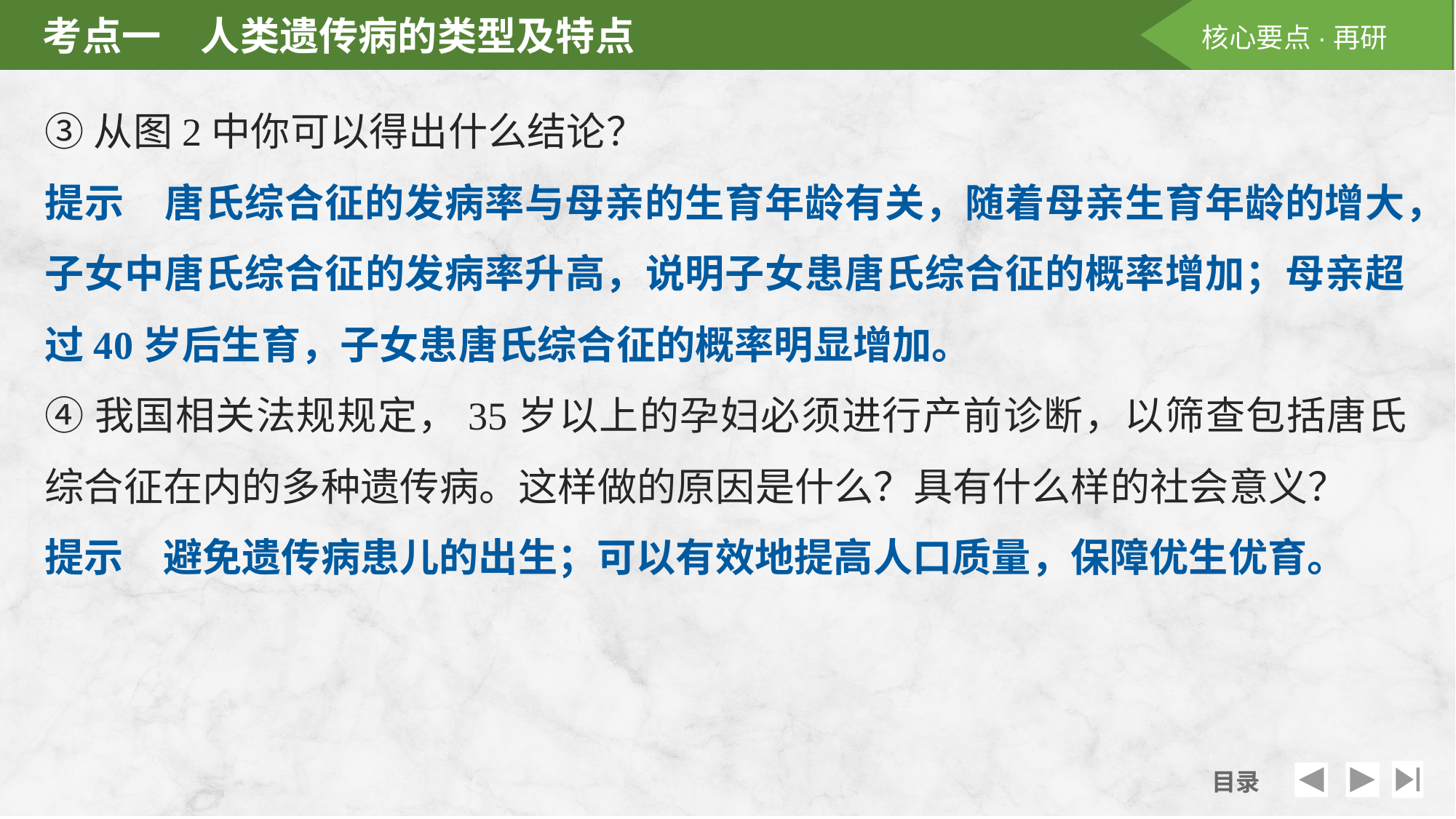

③从图2中你可以得出什么结论？
提示　唐氏综合征的发病率与母亲的生育年龄有关，随着母亲生育年龄的增大，子女中唐氏综合征的发病率升高，说明子女患唐氏综合征的概率增加；母亲超过40岁后生育，子女患唐氏综合征的概率明显增加。
④我国相关法规规定，35岁以上的孕妇必须进行产前诊断，以筛查包括唐氏综合征在内的多种遗传病。这样做的原因是什么？具有什么样的社会意义？
提示　避免遗传病患儿的出生；可以有效地提高人口质量，保障优生优育。